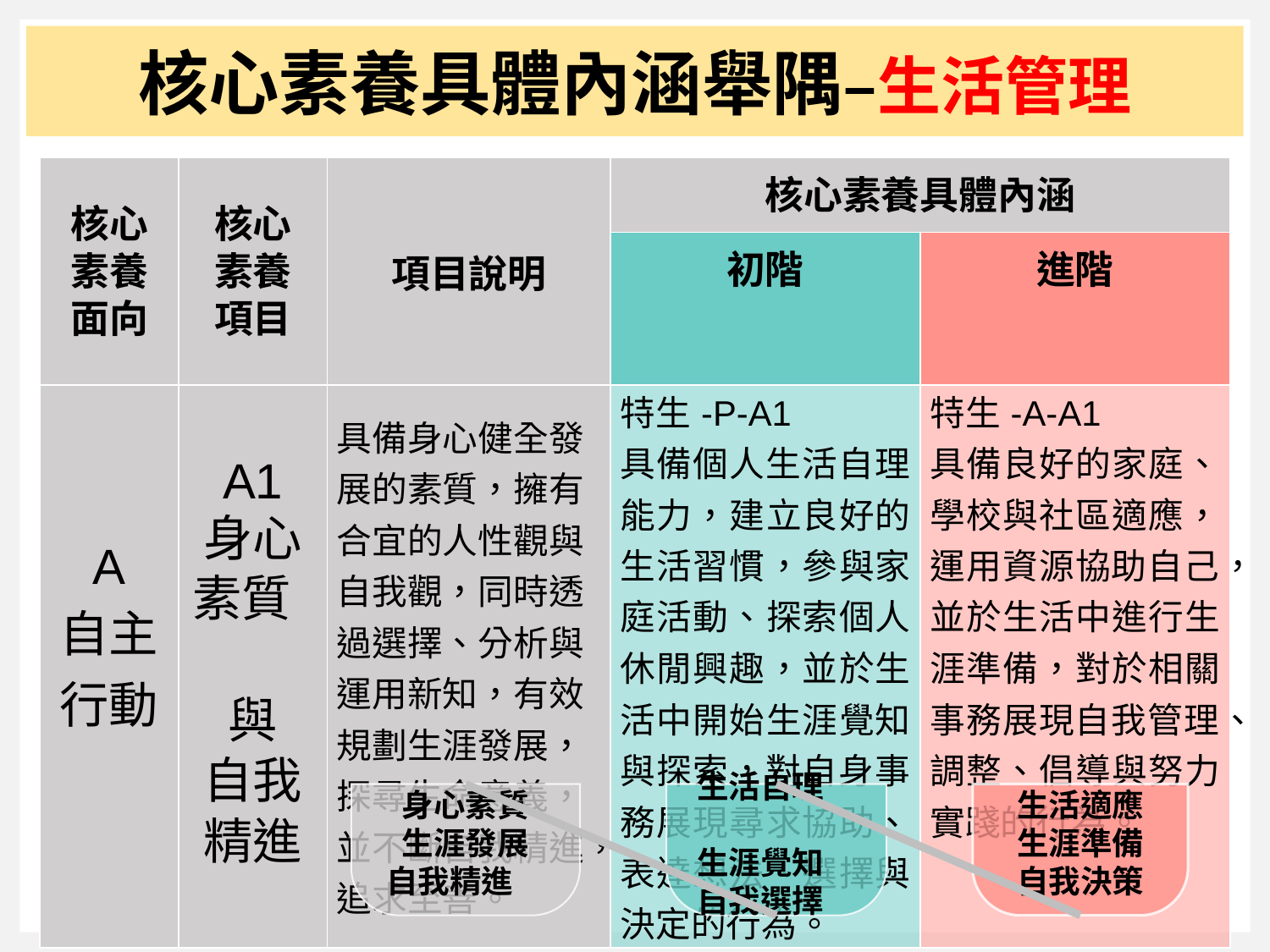

核心素養具體內涵舉隅–生活管理
| 核心素養 面向 | 核心 素養 項目 | 項目說明 | 核心素養具體內涵 |  |
| --- | --- | --- | --- | --- |
|  |  |  | 初階 | 進階 |
| A 自主行動 | A1 身心素質 與 自我精進 | 具備身心健全發展的素質，擁有合宜的人性觀與自我觀，同時透過選擇、分析與運用新知，有效規劃生涯發展，探尋生命意義，並不斷自我精進，追求至善。 | 特生-P-A1 具備個人生活自理能力，建立良好的生活習慣，參與家庭活動、探索個人休閒興趣，並於生活中開始生涯覺知與探索，對自身事務展現尋求協助、表達想法、選擇與決定的行為。 | 特生-A-A1 具備良好的家庭、學校與社區適應，運用資源協助自己，並於生活中進行生涯準備，對於相關事務展現自我管理、調整、倡導與努力實踐的行為。 |
身心素質
生涯發展
自我精進
生活自理
生涯覺知
自我選擇
生活適應
生涯準備
自我決策